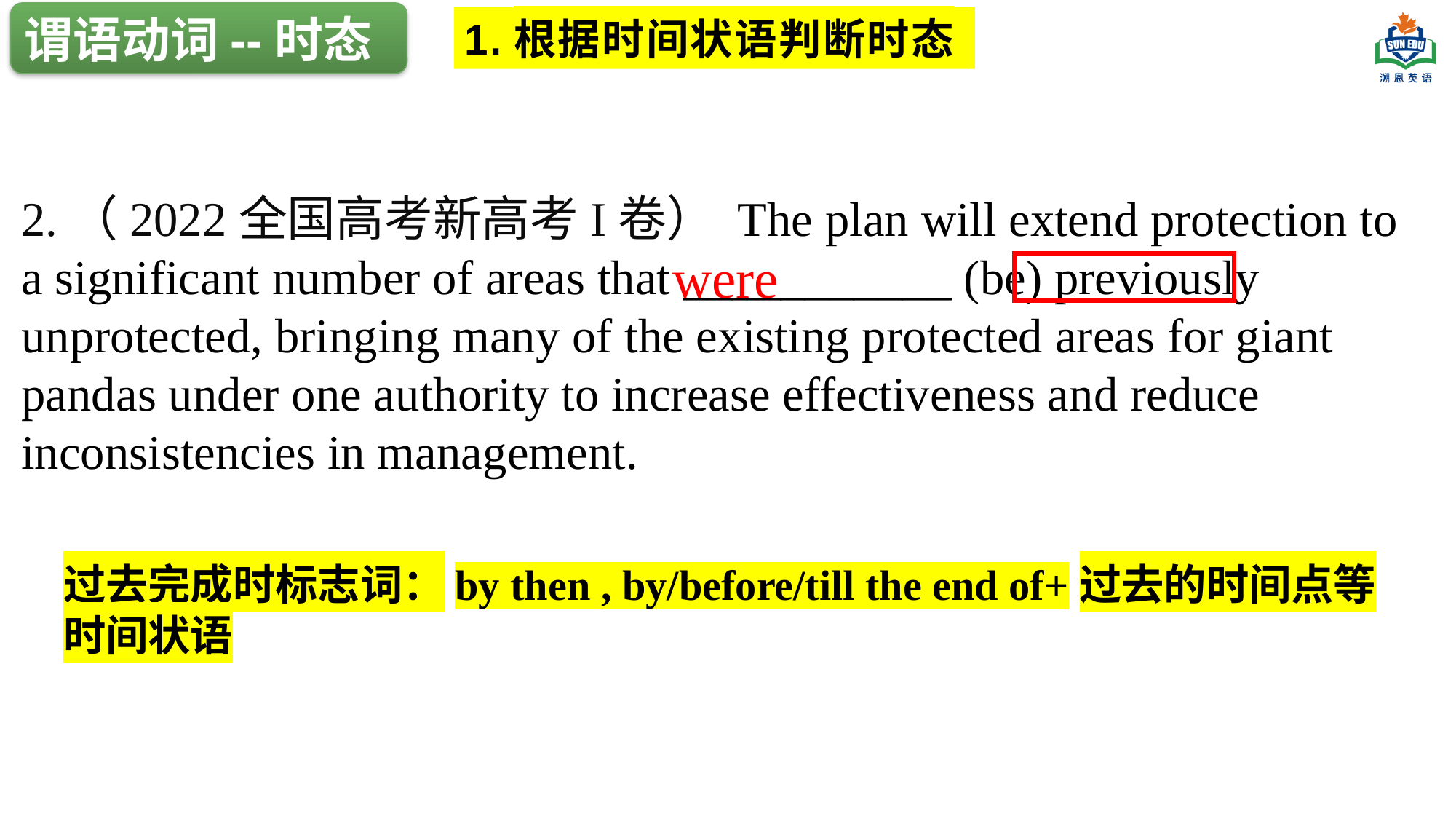

谓语动词--时态

1.根据时间状语判断时态

2.（2022全国高考新高考I卷） The plan will extend protection to a significant number of areas that ___________ (be) previously unprotected, bringing many of the existing protected areas for giant pandas under one authority to increase effectiveness and reduce inconsistencies in management.

were

过去完成时标志词：by then , by/before/till the end of+过去的时间点等时间状语